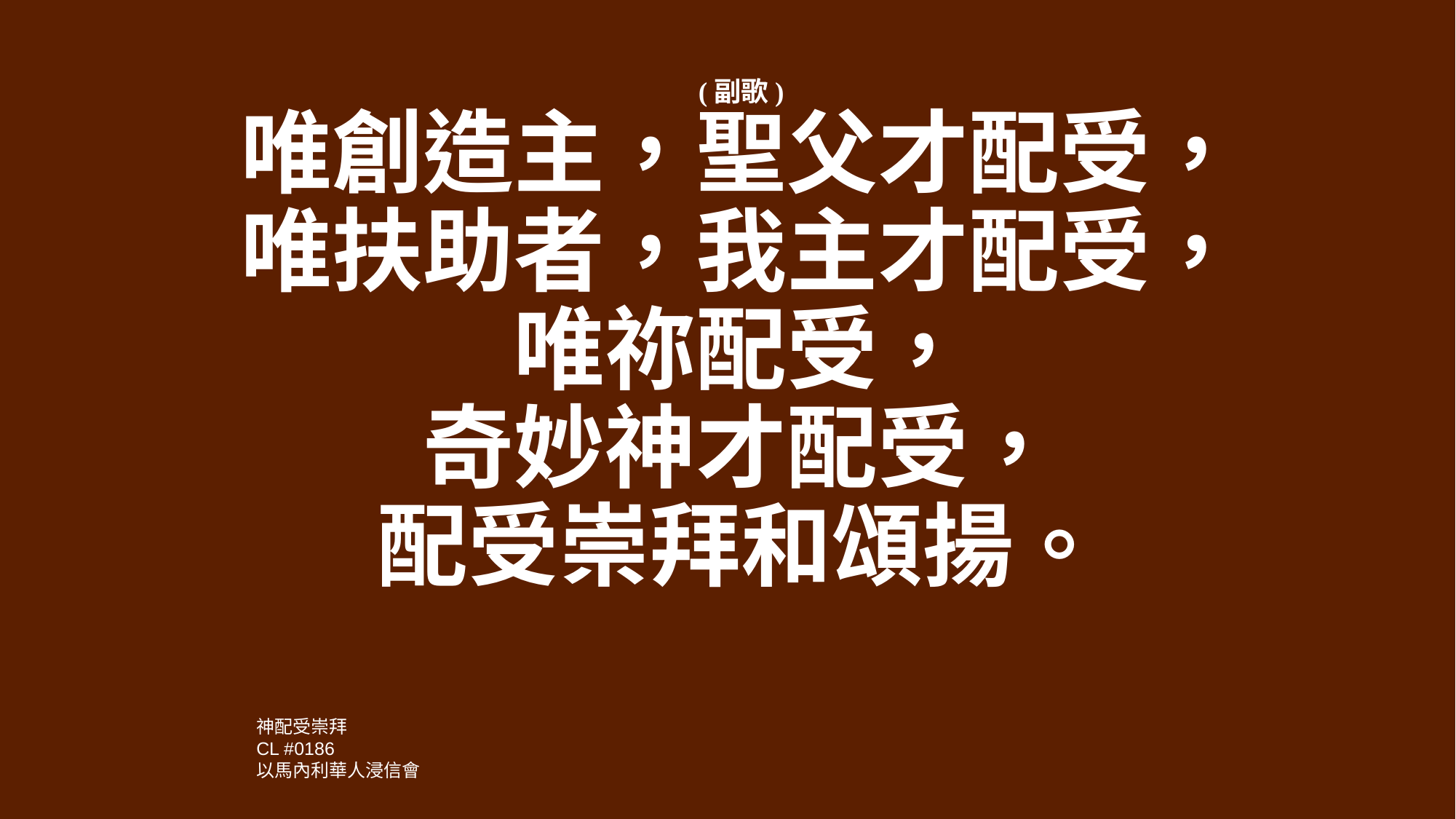

(副歌)
唯創造主，聖父才配受，
唯扶助者，我主才配受，
唯祢配受，
奇妙神才配受，
配受崇拜和頌揚。
神配受崇拜
CL #0186
以馬內利華人浸信會